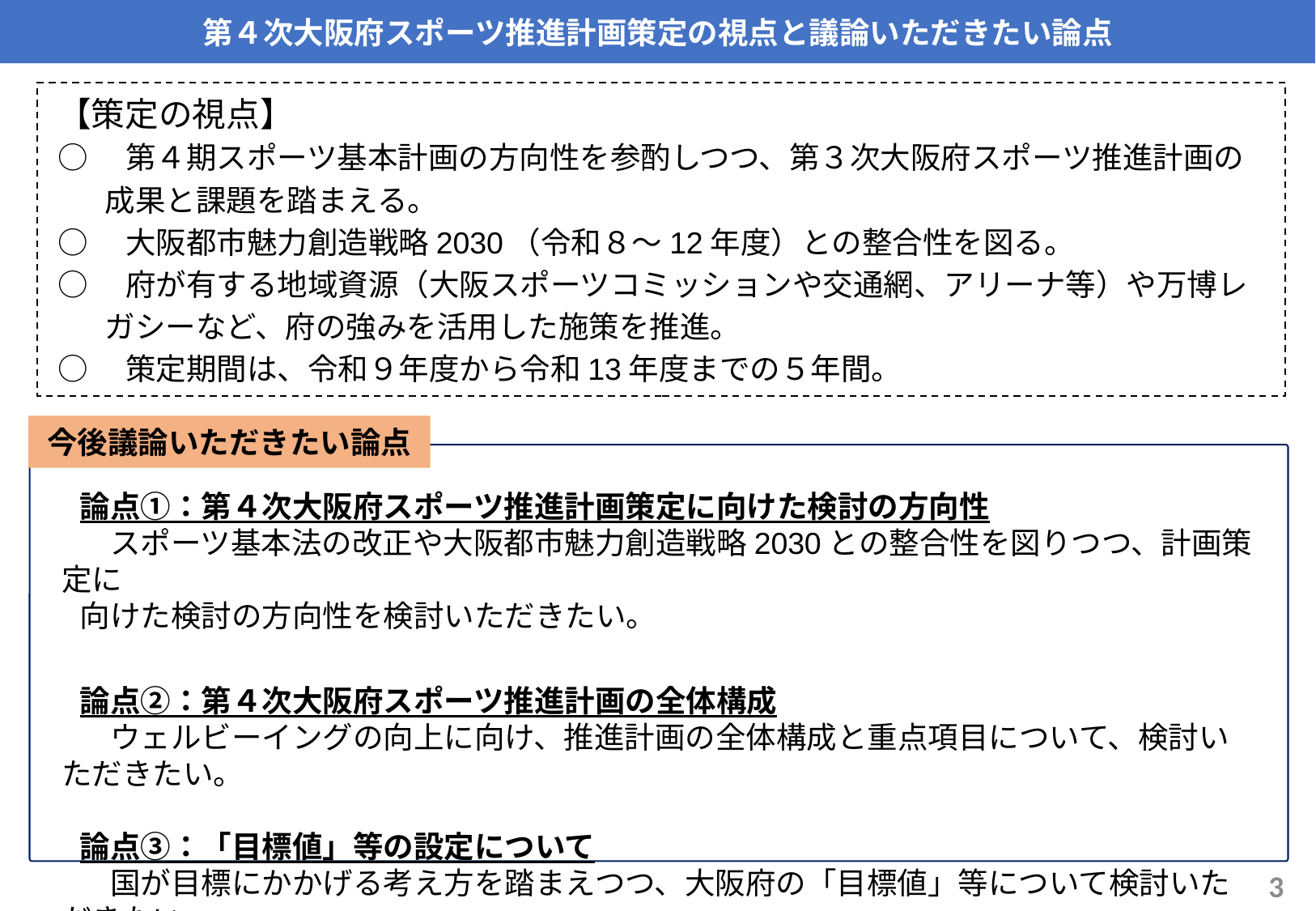

第４次大阪府スポーツ推進計画策定の視点と議論いただきたい論点

【策定の視点】
○　第４期スポーツ基本計画の方向性を参酌しつつ、第３次大阪府スポーツ推進計画の成果と課題を踏まえる。
○　大阪都市魅力創造戦略2030（令和８～12年度）との整合性を図る。
○　府が有する地域資源（大阪スポーツコミッションや交通網、アリーナ等）や万博レガシーなど、府の強みを活用した施策を推進。
○　策定期間は、令和９年度から令和13年度までの５年間。

今後議論いただきたい論点

　論点①：第４次大阪府スポーツ推進計画策定に向けた検討の方向性
　　スポーツ基本法の改正や大阪都市魅力創造戦略2030との整合性を図りつつ、計画策定に
　向けた検討の方向性を検討いただきたい。

　論点②：第４次大阪府スポーツ推進計画の全体構成
　　ウェルビーイングの向上に向け、推進計画の全体構成と重点項目について、検討いただきたい。

　論点③：「目標値」等の設定について
　　国が目標にかかげる考え方を踏まえつつ、大阪府の「目標値」等について検討いただきたい。
3